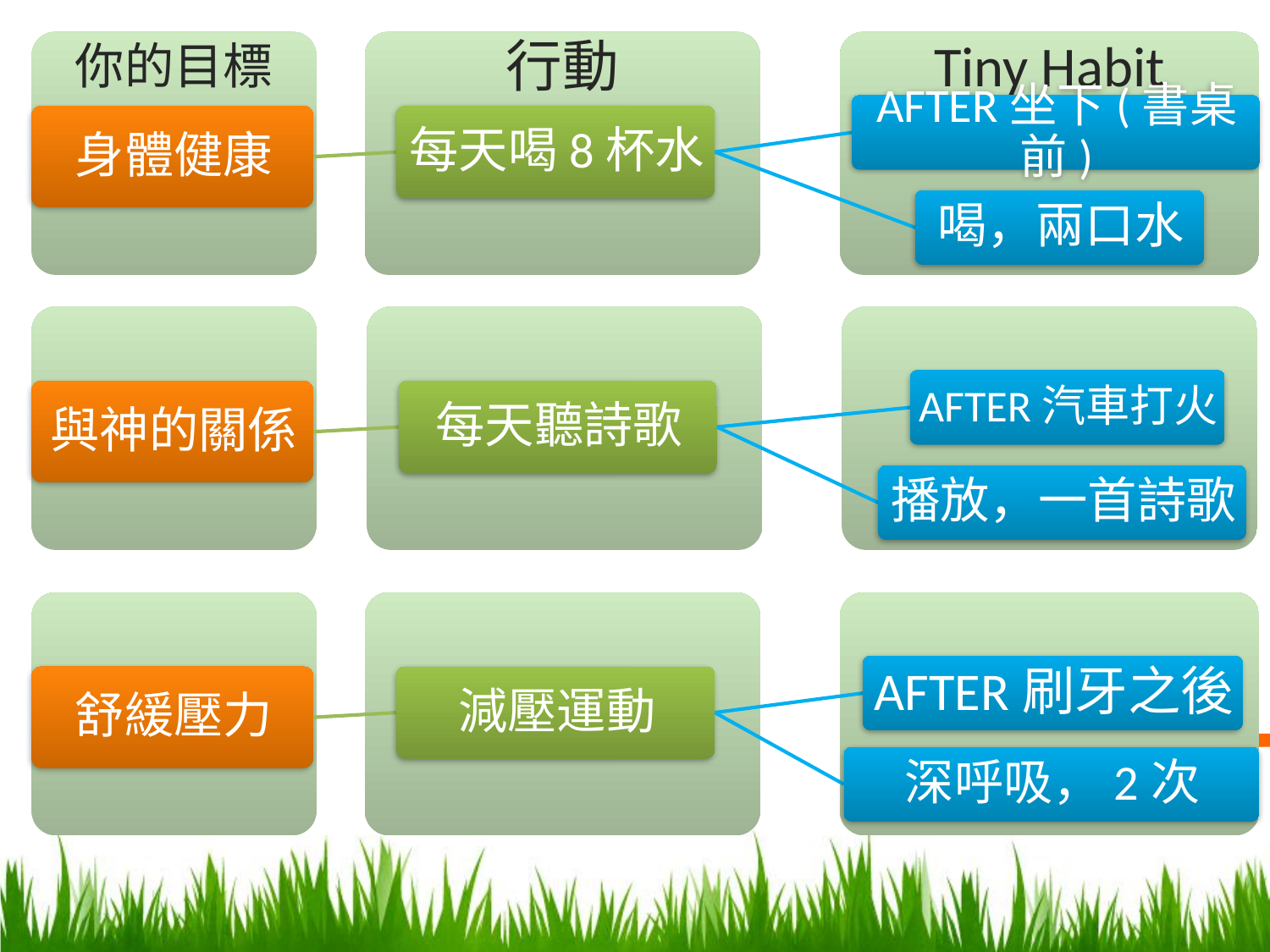

Tiny Habit
行動
你的目標
身體健康

每天喝8杯水

AFTER坐下(書桌前)

喝，兩口水

與神的關係

每天聽詩歌

AFTER汽車打火

播放，一首詩歌

舒緩壓力

減壓運動

AFTER刷牙之後

深呼吸，2次